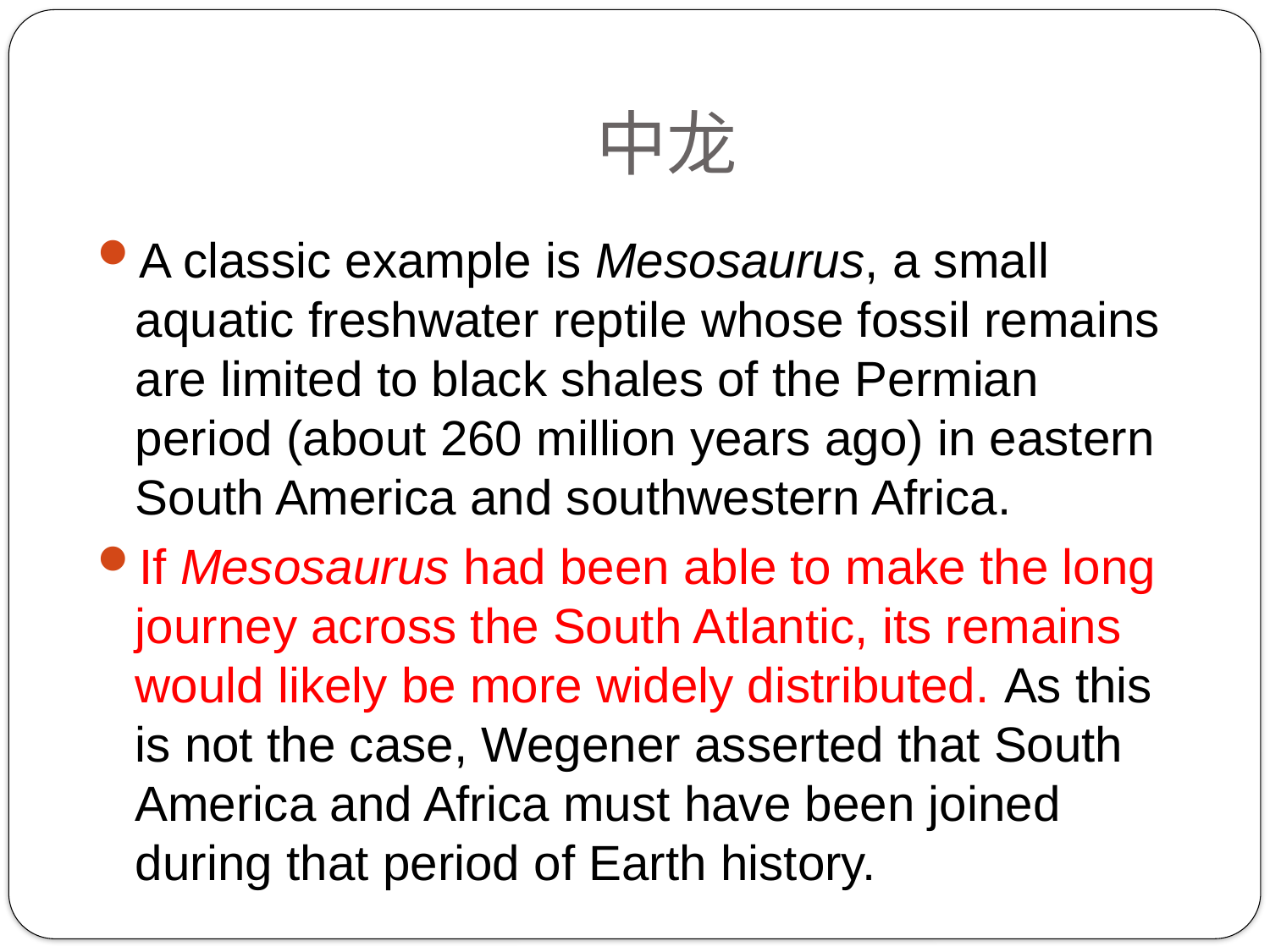

# 中龙
A classic example is Mesosaurus, a small aquatic freshwater reptile whose fossil remains are limited to black shales of the Permian period (about 260 million years ago) in eastern South America and southwestern Africa.
If Mesosaurus had been able to make the long journey across the South Atlantic, its remains would likely be more widely distributed. As this is not the case, Wegener asserted that South America and Africa must have been joined during that period of Earth history.